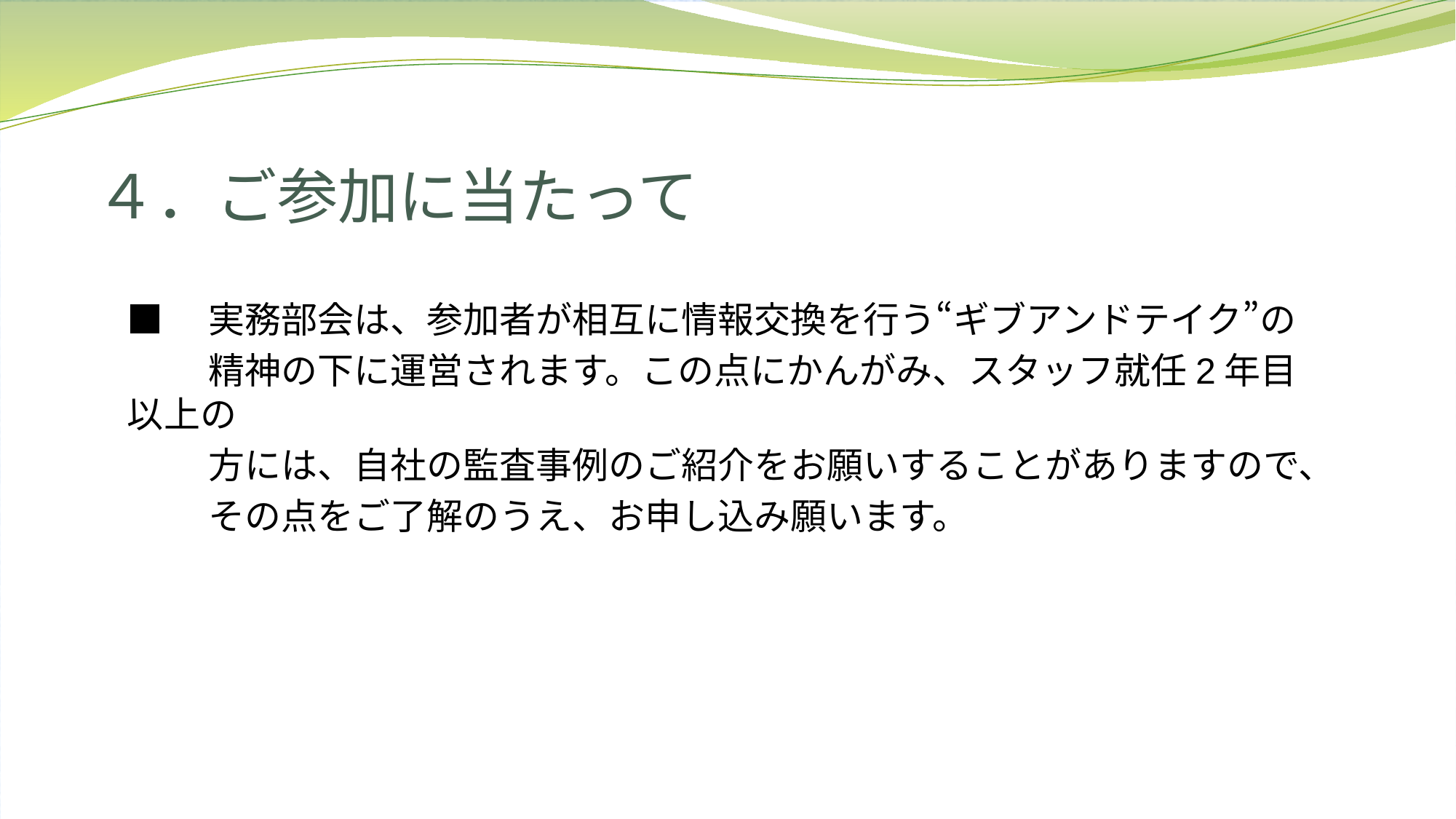

# ４．ご参加に当たって
■　実務部会は、参加者が相互に情報交換を行う“ギブアンドテイク”の
　　 精神の下に運営されます。この点にかんがみ、スタッフ就任2年目以上の
　　 方には、自社の監査事例のご紹介をお願いすることがありますので、
　　 その点をご了解のうえ、お申し込み願います。